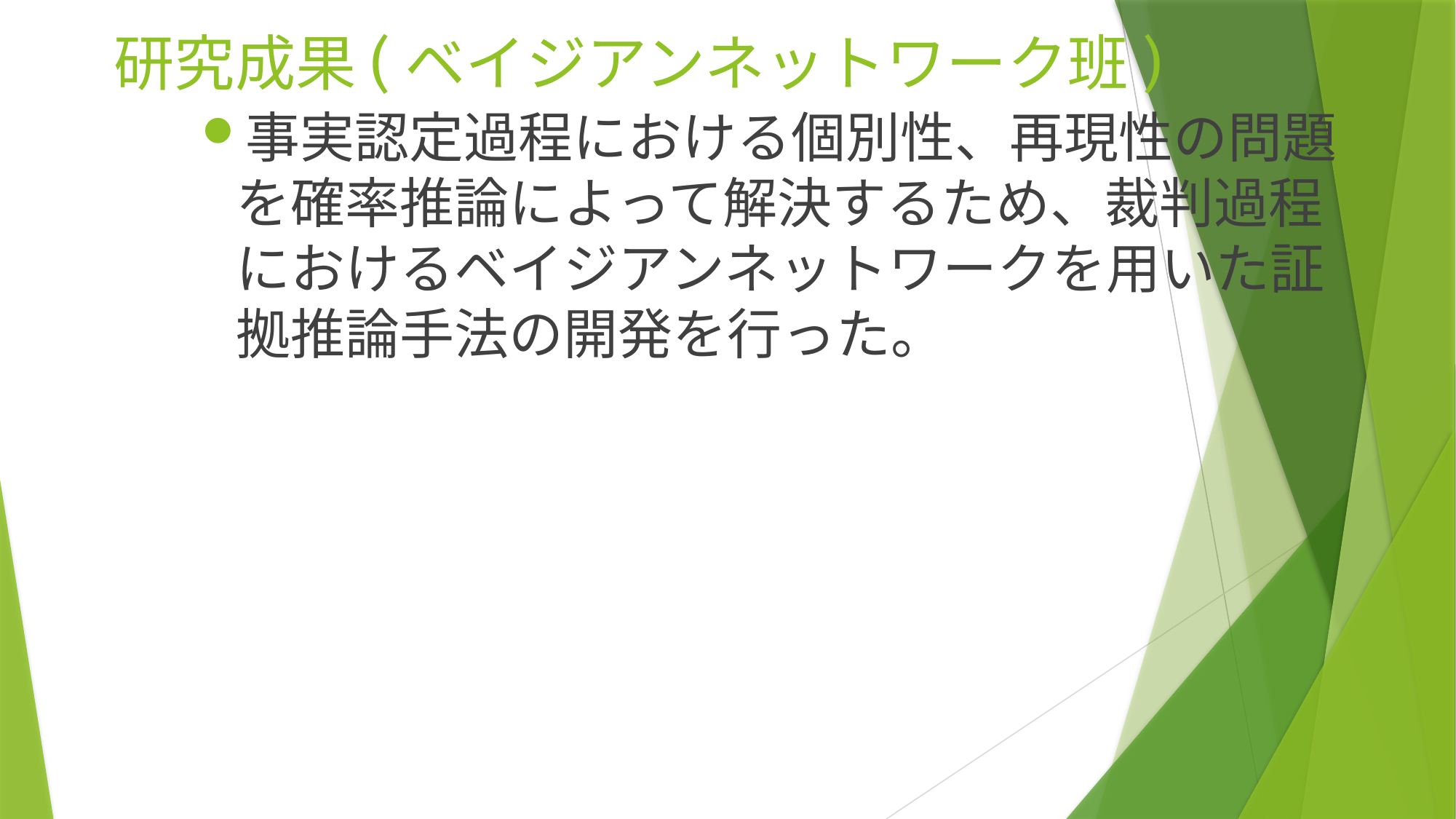

# 研究成果(ベイジアンネットワーク班)
事実認定過程における個別性、再現性の問題を確率推論によって解決するため、裁判過程におけるベイジアンネットワークを用いた証拠推論手法の開発を行った。